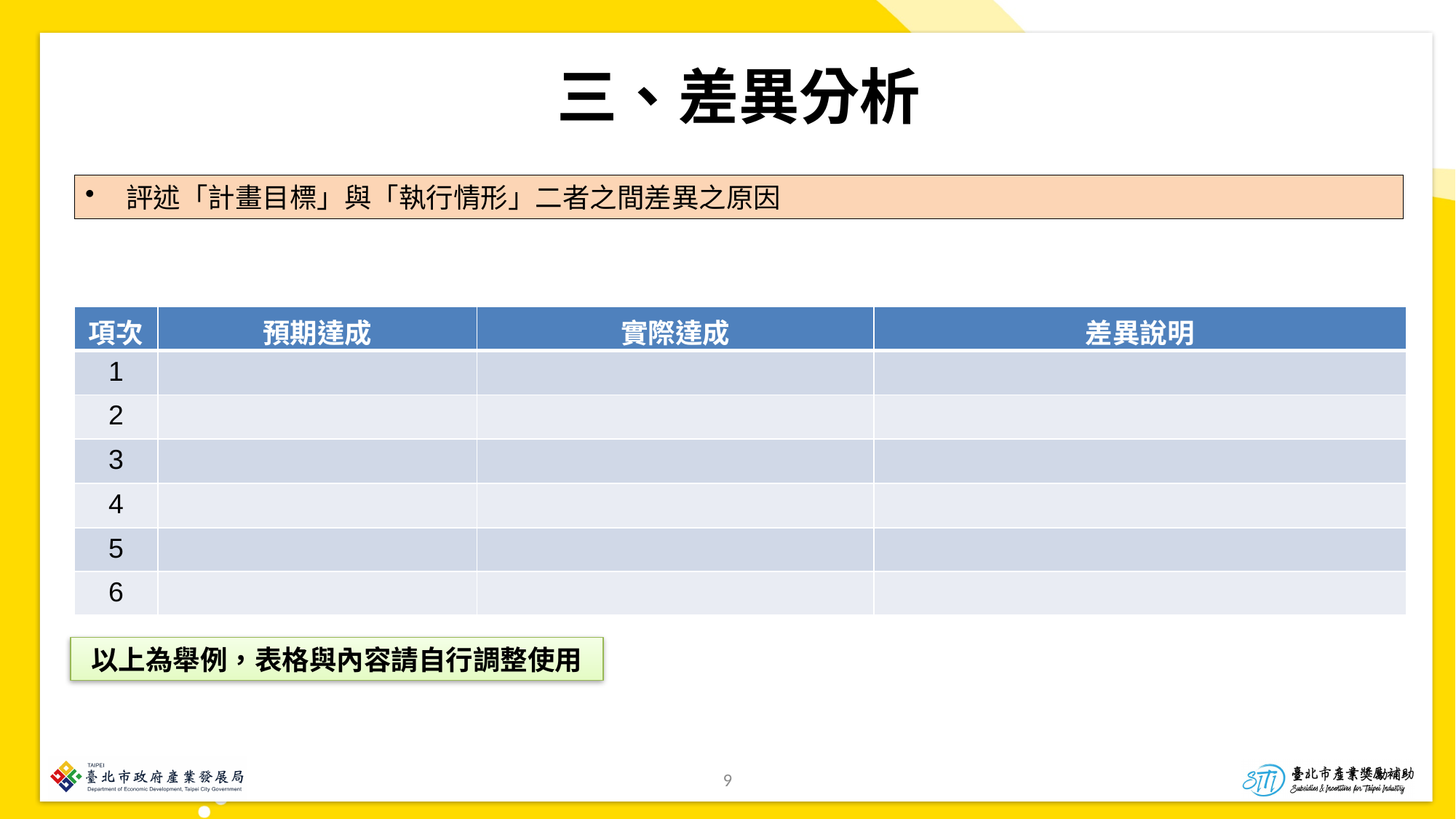

三、差異分析
評述「計畫目標」與「執行情形」二者之間差異之原因
| 項次 | 預期達成 | 實際達成 | 差異說明 |
| --- | --- | --- | --- |
| 1 |  |  |  |
| 2 |  |  |  |
| 3 |  |  |  |
| 4 |  |  |  |
| 5 |  |  |  |
| 6 |  |  |  |
以上為舉例，表格與內容請自行調整使用
9